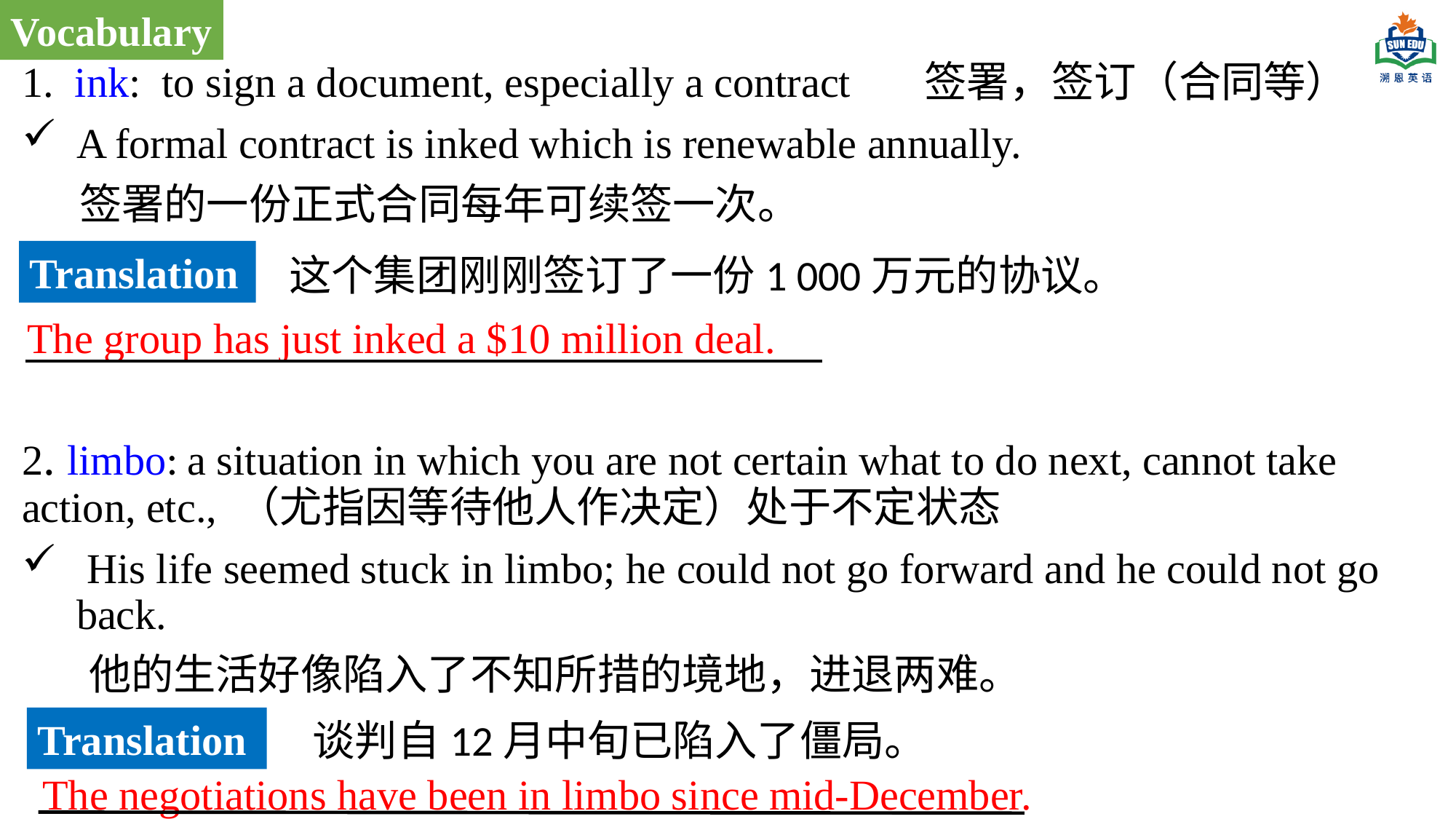

Vocabulary
1.  ink:  to sign a document, especially a contract      签署，签订（合同等）
A formal contract is inked which is renewable annually.
     签署的一份正式合同每年可续签一次。

2. limbo: a situation in which you are not certain what to do next, cannot take action, etc., （尤指因等待他人作决定）处于不定状态
 His life seemed stuck in limbo; he could not go forward and he could not go back.
      他的生活好像陷入了不知所措的境地，进退两难。
Translation
这个集团刚刚签订了一份1 000万元的协议。
The group has just inked a $10 million deal.
Translation
谈判自12月中旬已陷入了僵局。
The negotiations have been in limbo since mid-December.
.